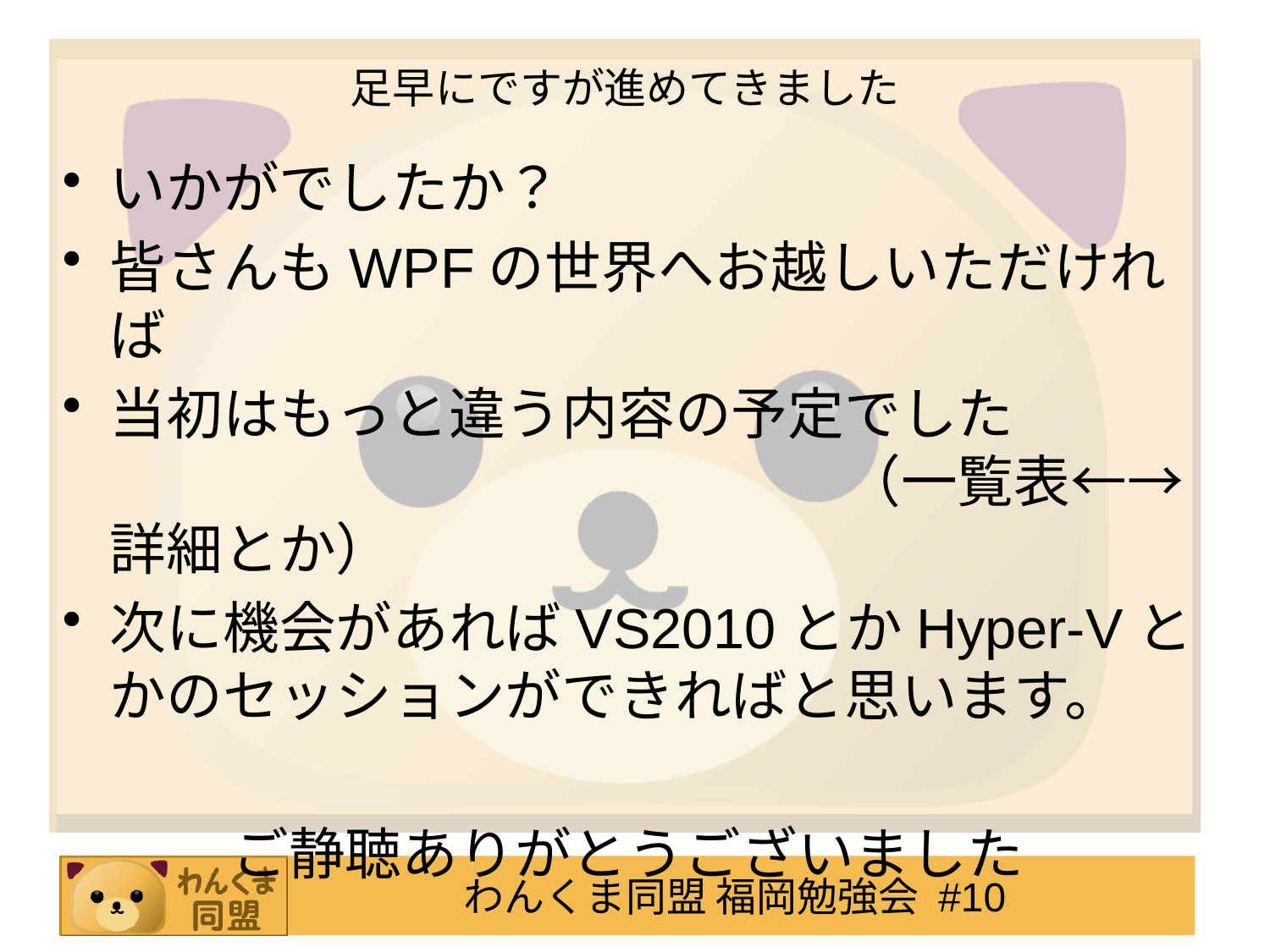

# 足早にですが進めてきました
いかがでしたか？
皆さんもWPFの世界へお越しいただければ
当初はもっと違う内容の予定でした
　　　　　　　　　　　　　（一覧表←→詳細とか）
次に機会があればVS2010とかHyper-Vとかのセッションができればと思います。

ご静聴ありがとうございました